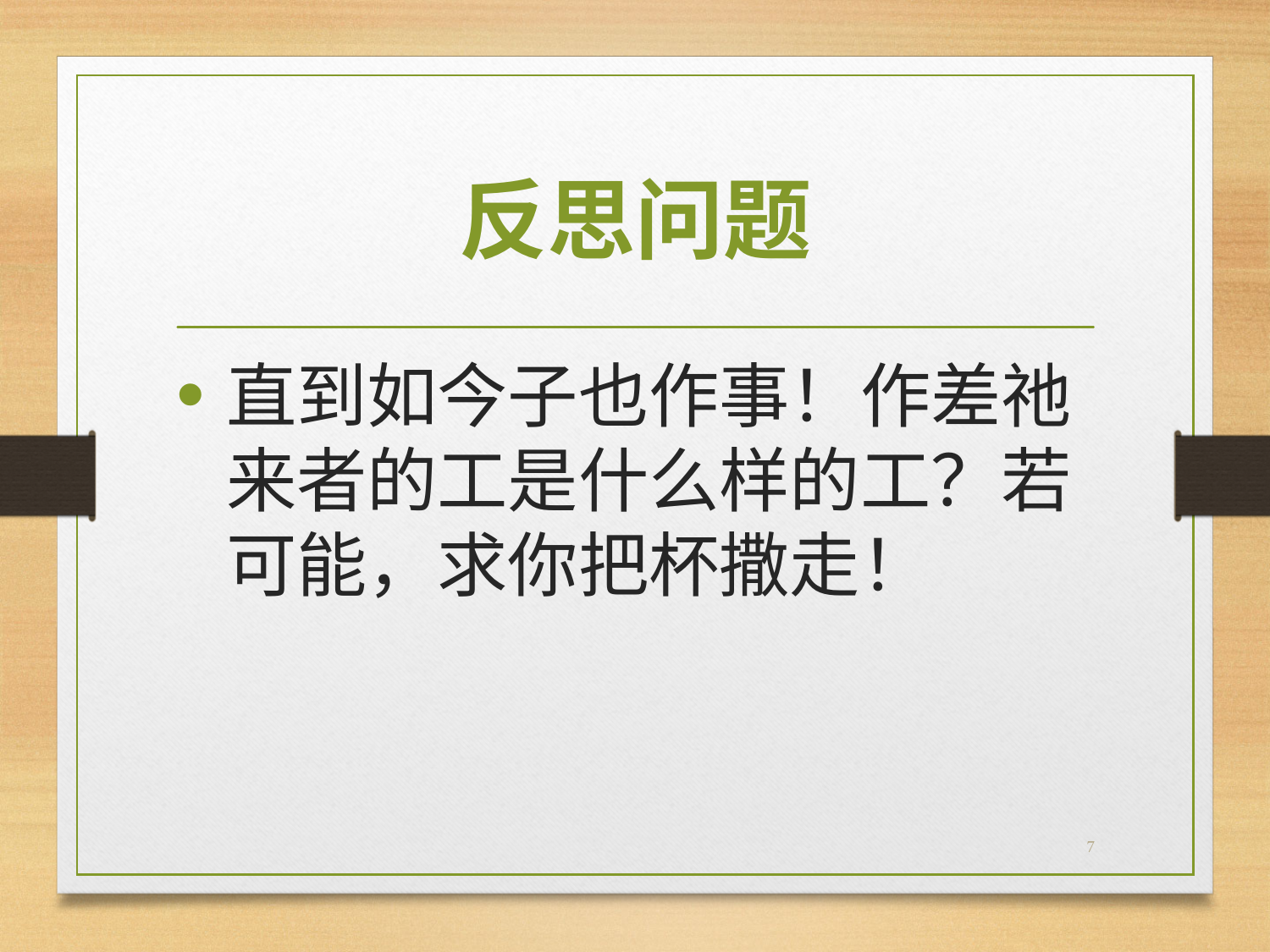

# 反思问题
直到如今子也作事！作差祂来者的工是什么样的工？若可能，求你把杯撒走！
7